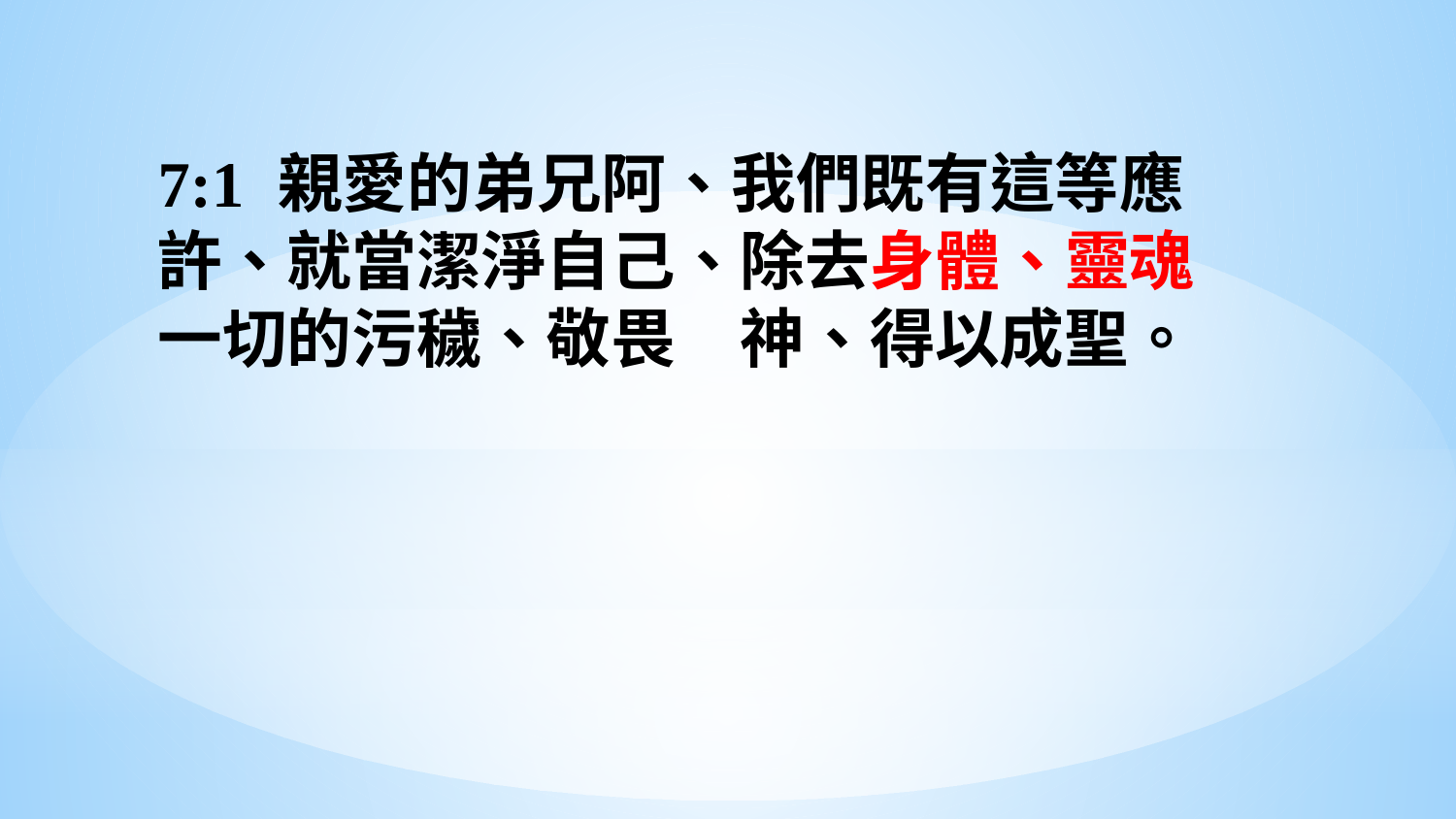

7:1 親愛的弟兄阿、我們既有這等應許、就當潔淨自己、除去身體、靈魂一切的污穢、敬畏　神、得以成聖。